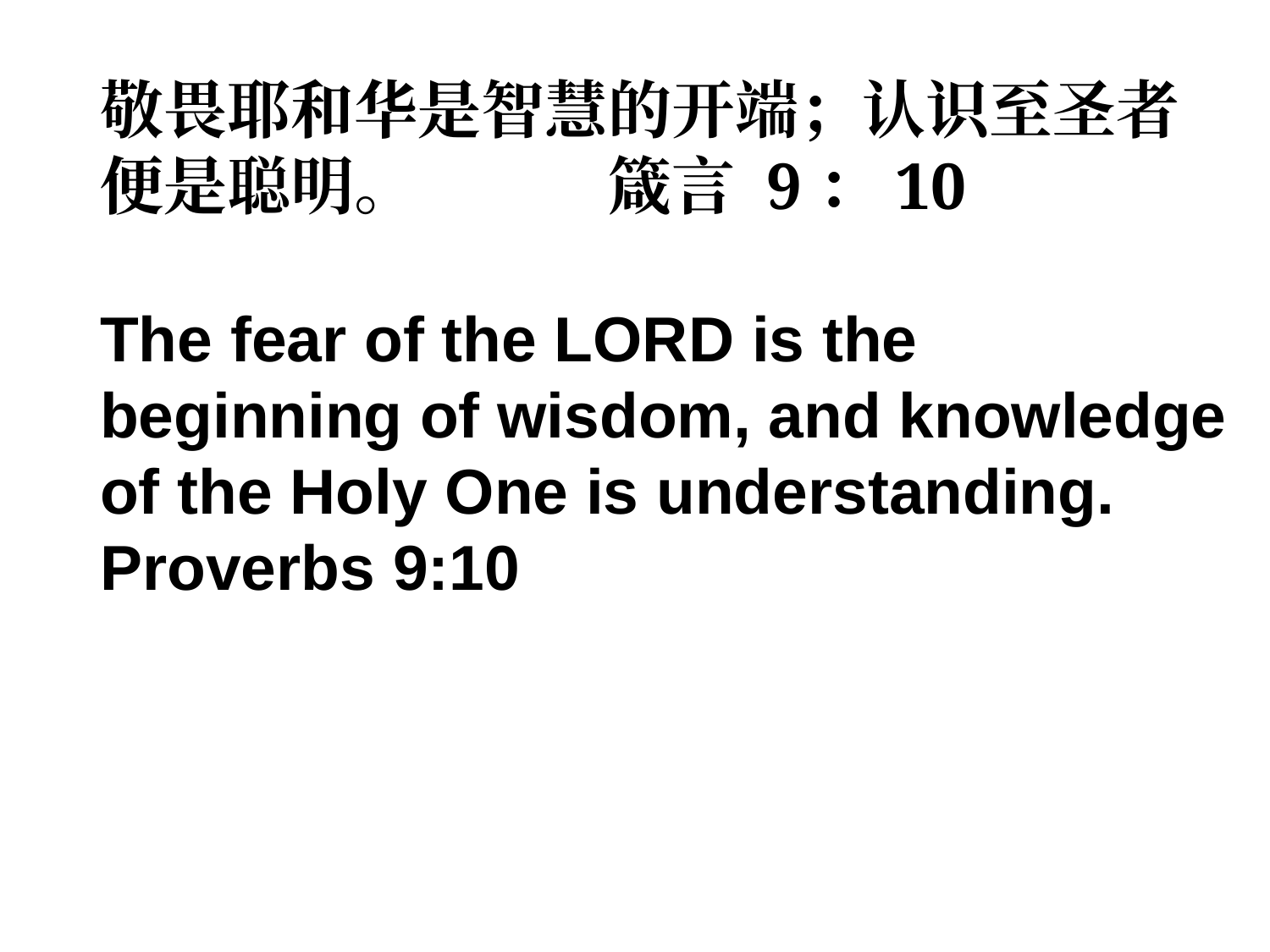

敬畏耶和华是智慧的开端；认识至圣者便是聪明。		箴言 9：10
The fear of the LORD is the beginning of wisdom, and knowledge of the Holy One is understanding.
Proverbs 9:10